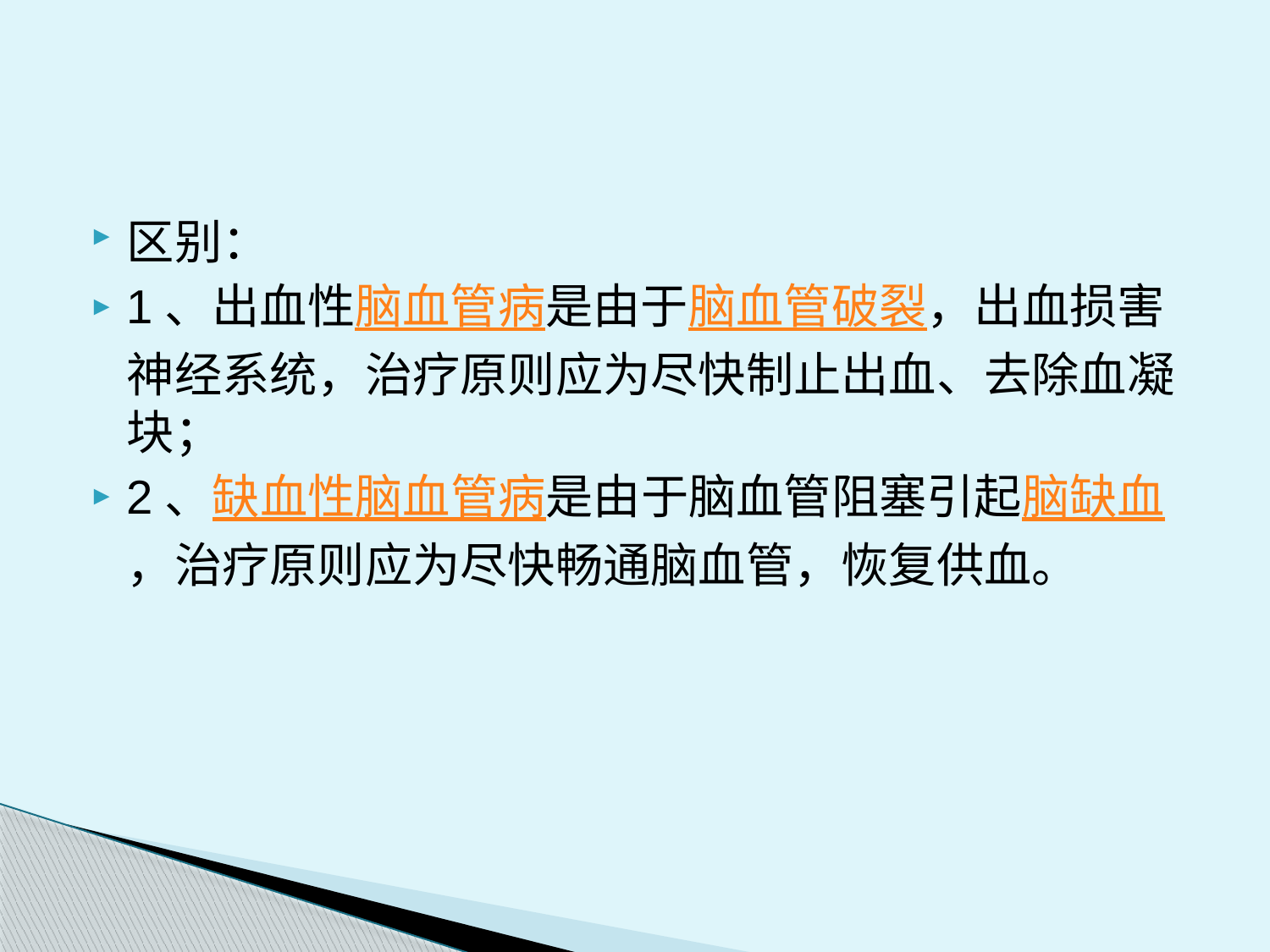

#
区别：
1、出血性脑血管病是由于脑血管破裂，出血损害神经系统，治疗原则应为尽快制止出血、去除血凝块；
2、缺血性脑血管病是由于脑血管阻塞引起脑缺血，治疗原则应为尽快畅通脑血管，恢复供血。